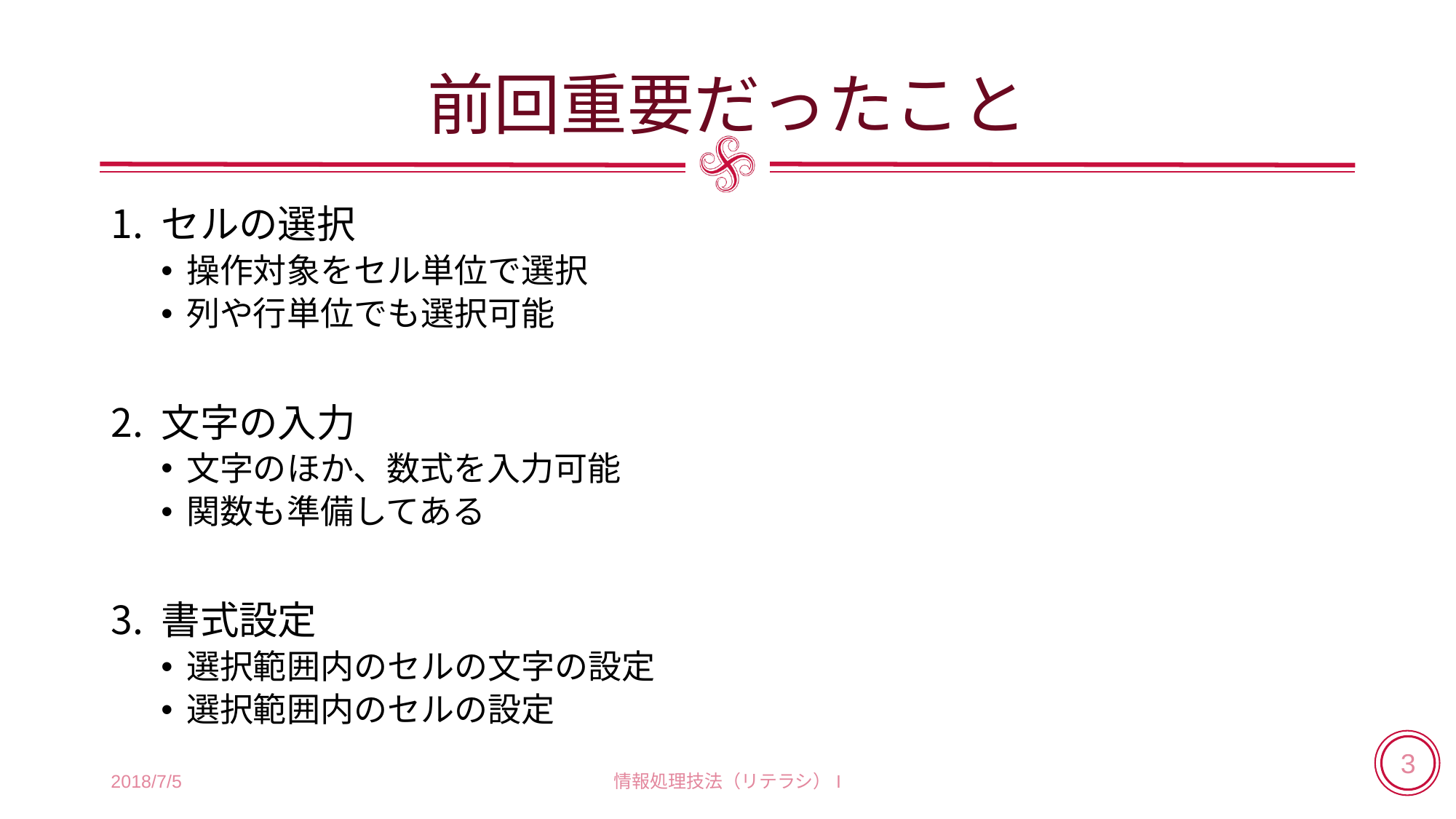

# 前回重要だったこと
セルの選択
操作対象をセル単位で選択
列や行単位でも選択可能

文字の入力
文字のほか、数式を入力可能
関数も準備してある

書式設定
選択範囲内のセルの文字の設定
選択範囲内のセルの設定

2018/7/5
情報処理技法（リテラシ）I